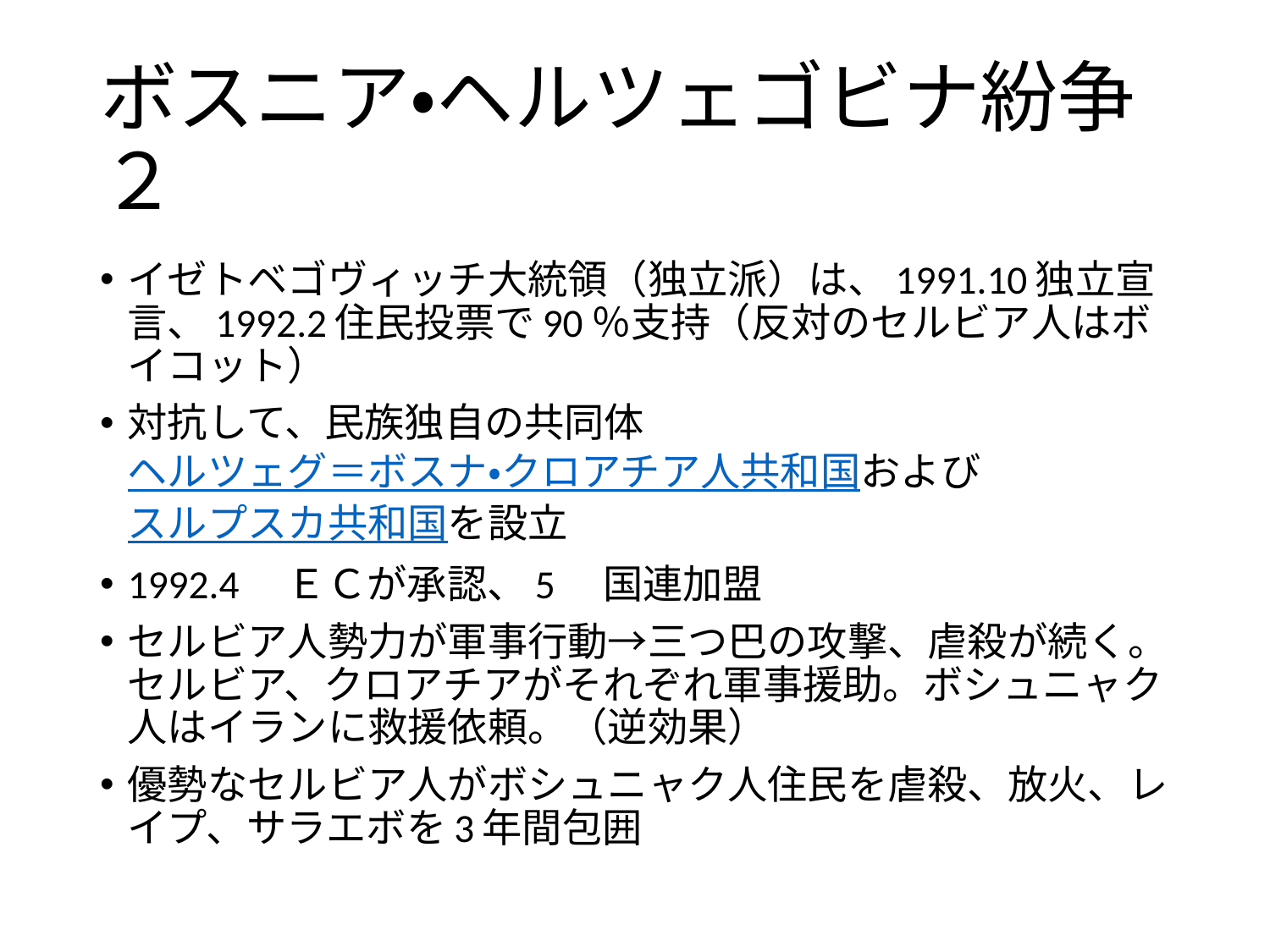

# ボスニア・ヘルツェゴビナ紛争２
イゼトベゴヴィッチ大統領（独立派）は、1991.10独立宣言、1992.2住民投票で90％支持（反対のセルビア人はボイコット）
対抗して、民族独自の共同体ヘルツェグ＝ボスナ・クロアチア人共和国およびスルプスカ共和国を設立
1992.4　ＥＣが承認、5　国連加盟
セルビア人勢力が軍事行動→三つ巴の攻撃、虐殺が続く。セルビア、クロアチアがそれぞれ軍事援助。ボシュニャク人はイランに救援依頼。（逆効果）
優勢なセルビア人がボシュニャク人住民を虐殺、放火、レイプ、サラエボを3年間包囲